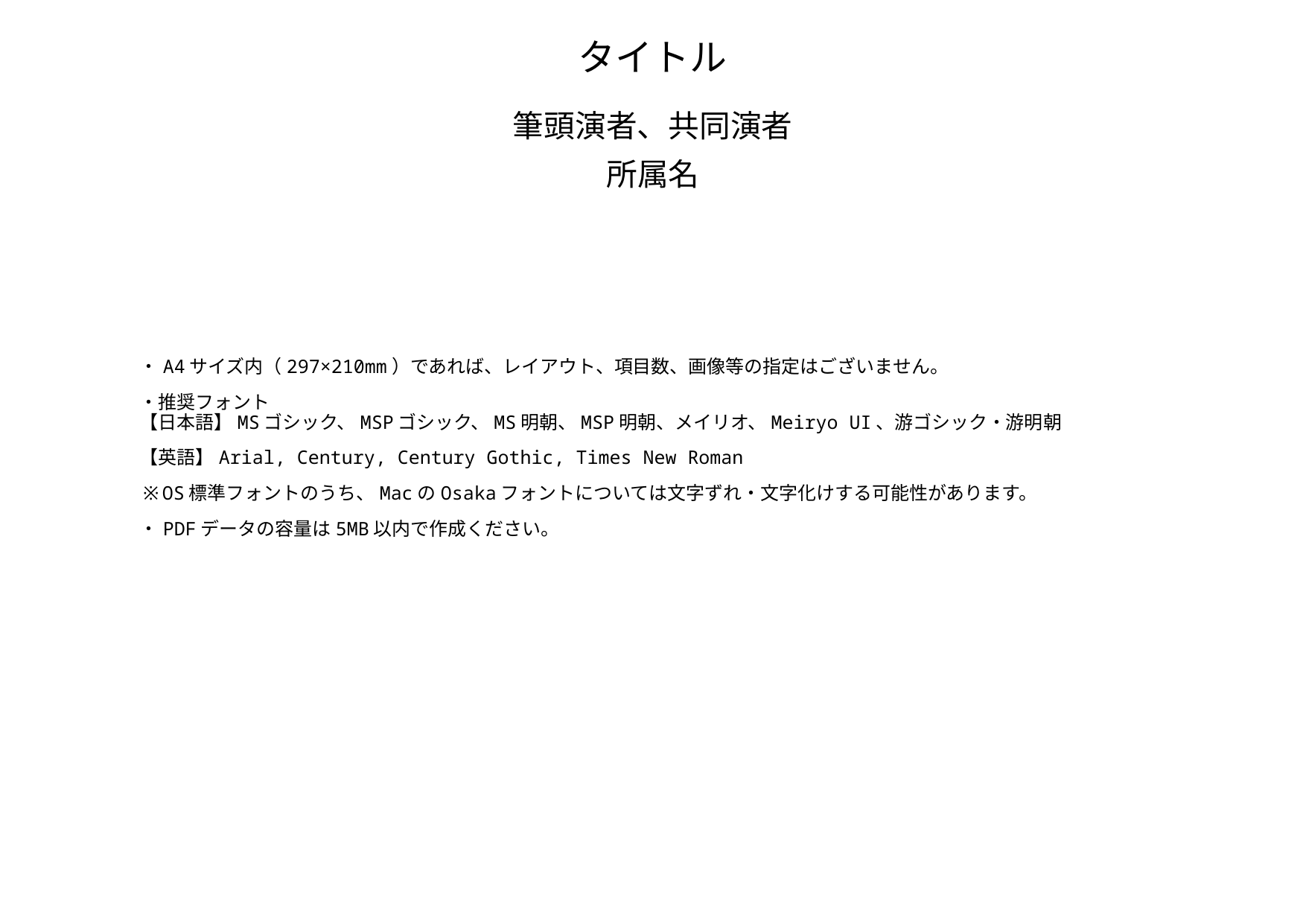

タイトル
筆頭演者、共同演者
所属名
・A4サイズ内（297×210mm）であれば、レイアウト、項目数、画像等の指定はございません。
・推奨フォント
【日本語】MSゴシック、MSPゴシック、MS明朝、MSP明朝、メイリオ、Meiryo UI、游ゴシック・游明朝
【英語】Arial, Century, Century Gothic, Times New Roman
※OS標準フォントのうち、MacのOsakaフォントについては文字ずれ・文字化けする可能性があります。
・PDFデータの容量は5MB以内で作成ください。